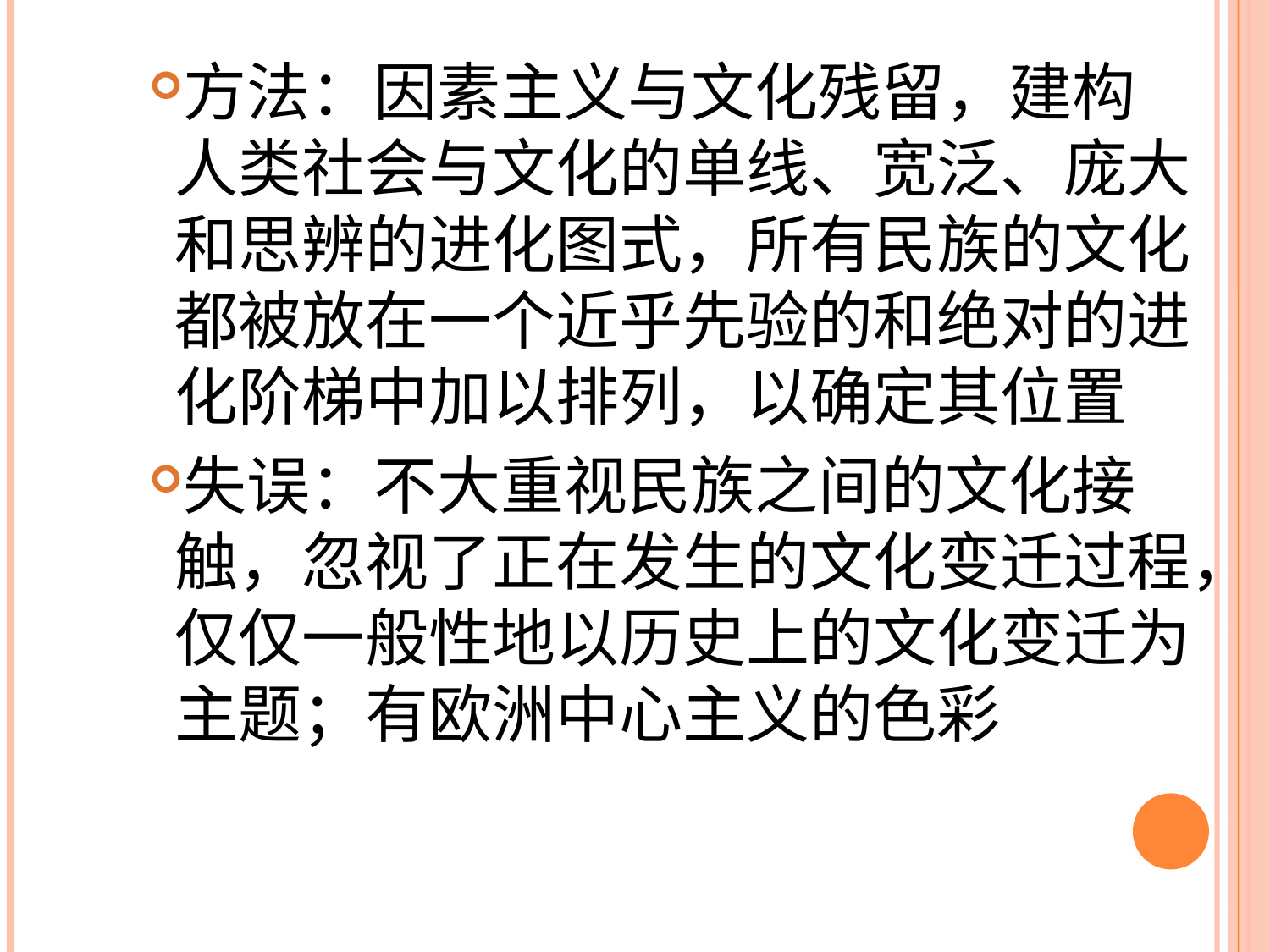

方法：因素主义与文化残留，建构人类社会与文化的单线、宽泛、庞大和思辨的进化图式，所有民族的文化都被放在一个近乎先验的和绝对的进化阶梯中加以排列，以确定其位置
失误：不大重视民族之间的文化接触，忽视了正在发生的文化变迁过程，仅仅一般性地以历史上的文化变迁为主题；有欧洲中心主义的色彩